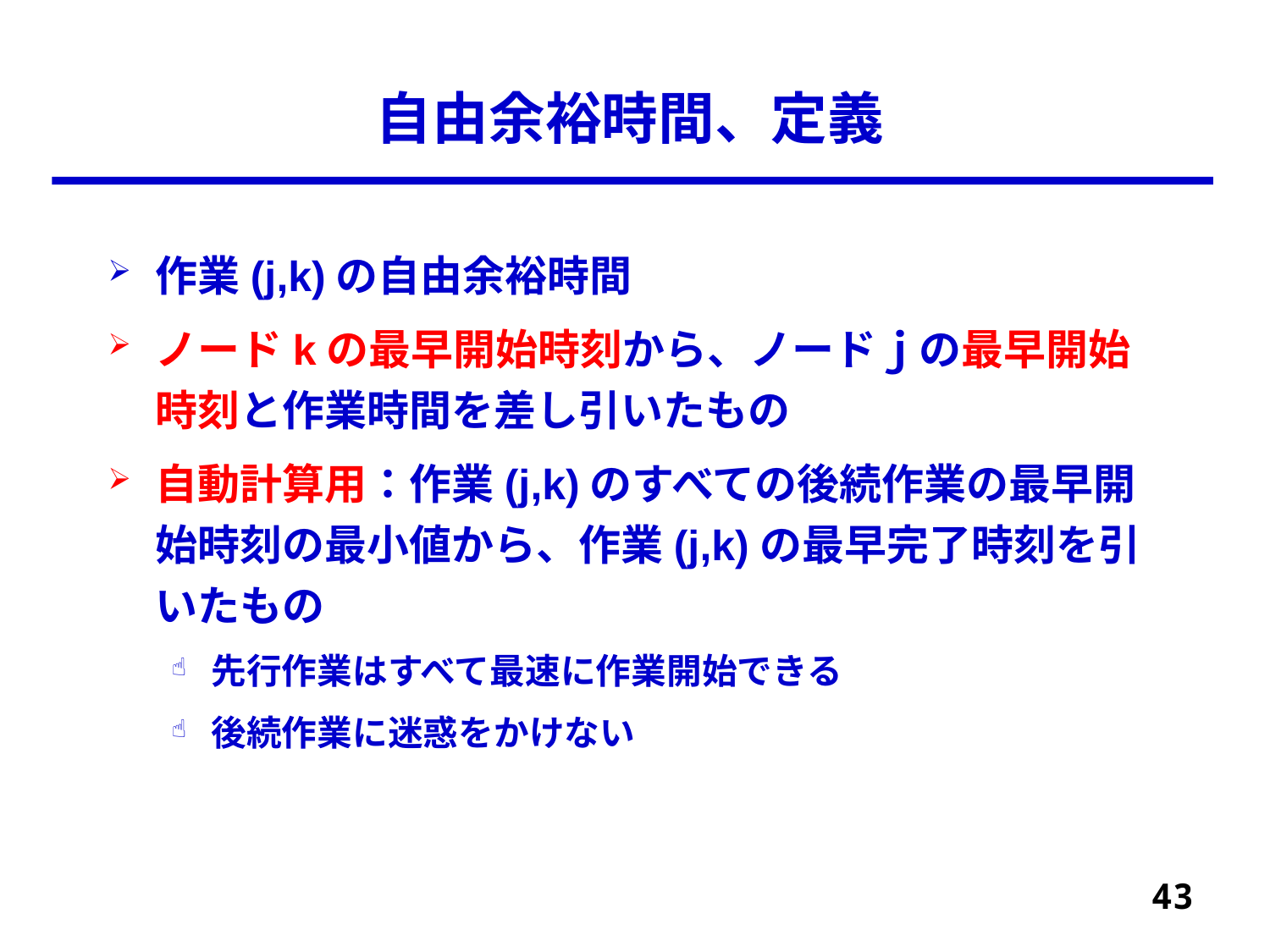

# 自由余裕時間、定義
作業(j,k)の自由余裕時間
ノードkの最早開始時刻から、ノードｊの最早開始時刻と作業時間を差し引いたもの
自動計算用：作業(j,k)のすべての後続作業の最早開始時刻の最小値から、作業(j,k)の最早完了時刻を引いたもの
先行作業はすべて最速に作業開始できる
後続作業に迷惑をかけない
43